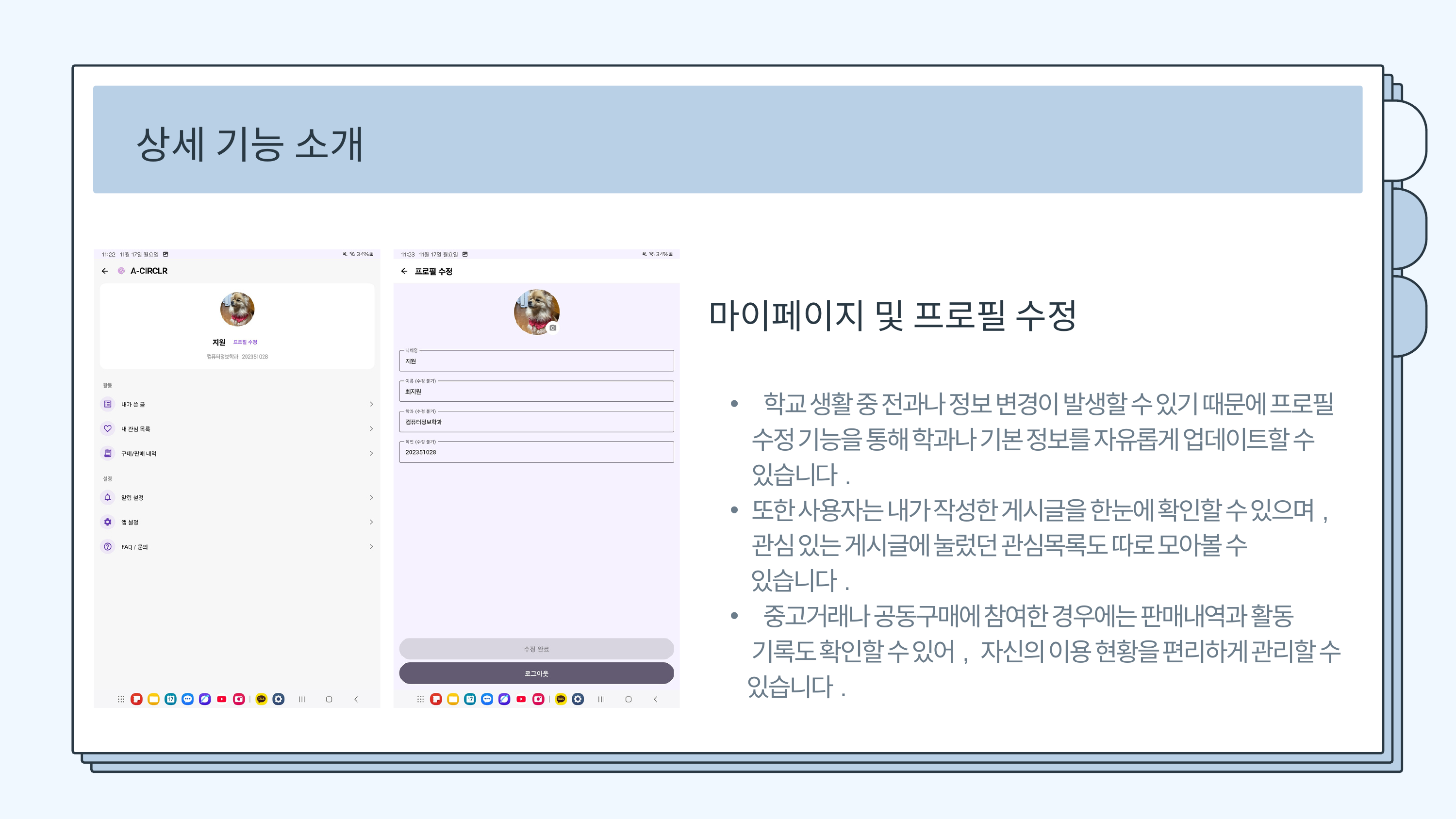

상세 기능 소개

마이페이지 및 프로필 수정

 학교 생활 중 전과나 정보 변경이 발생할 수 있기 때문에 프로필 수정 기능을 통해 학과나 기본 정보를 자유롭게 업데이트할 수 있습니다.
또한 사용자는 내가 작성한 게시글을 한눈에 확인할 수 있으며, 관심 있는 게시글에 눌렀던 관심목록도 따로 모아볼 수
         있습니다.
 중고거래나 공동구매에 참여한 경우에는 판매내역과 활동 기록도 확인할 수 있어, 자신의 이용 현황을 편리하게 관리할 수
        있습니다.